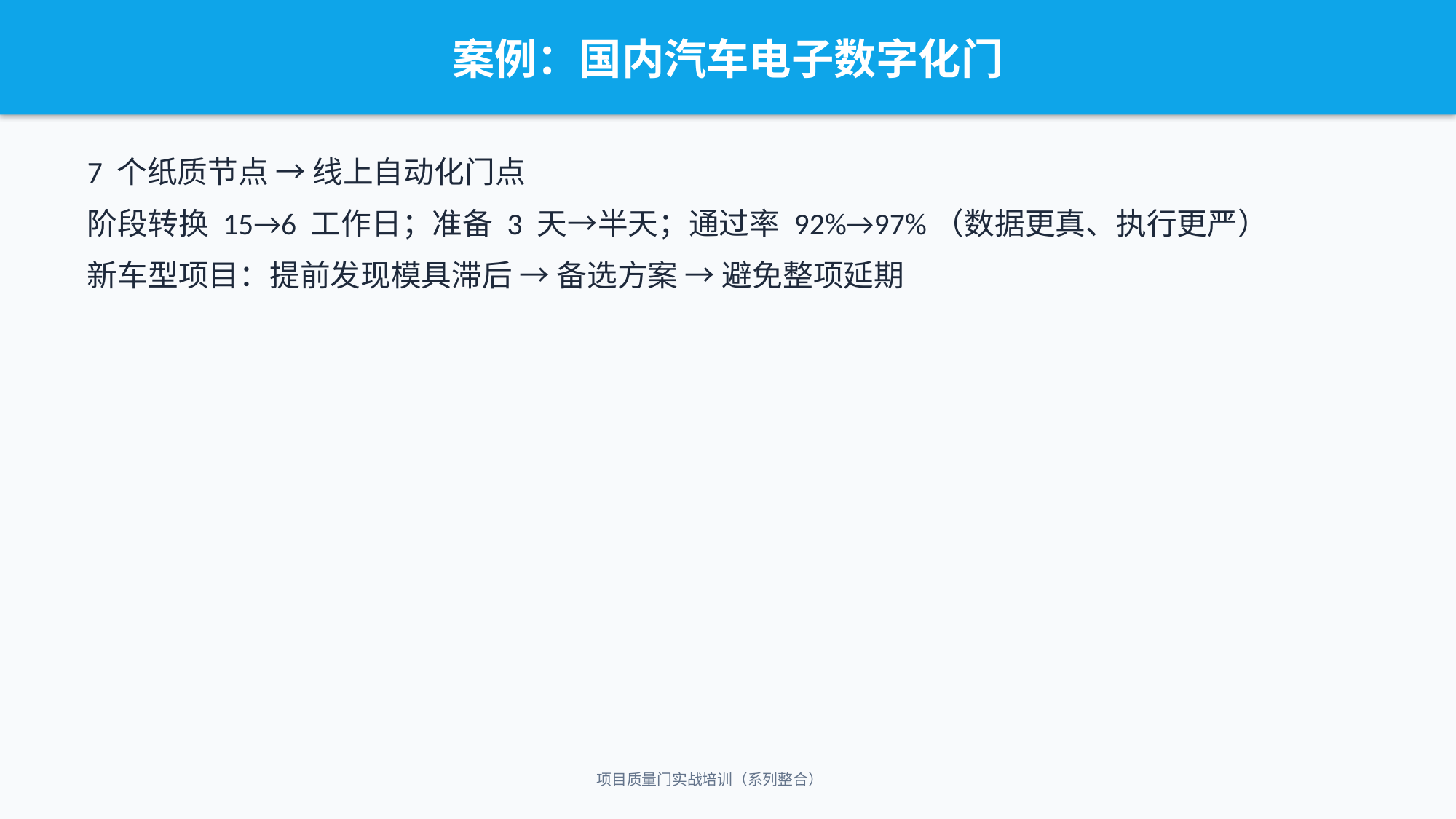

案例：国内汽车电子数字化门
7 个纸质节点 → 线上自动化门点
阶段转换 15→6 工作日；准备 3 天→半天；通过率 92%→97%（数据更真、执行更严）
新车型项目：提前发现模具滞后 → 备选方案 → 避免整项延期
项目质量门实战培训（系列整合）